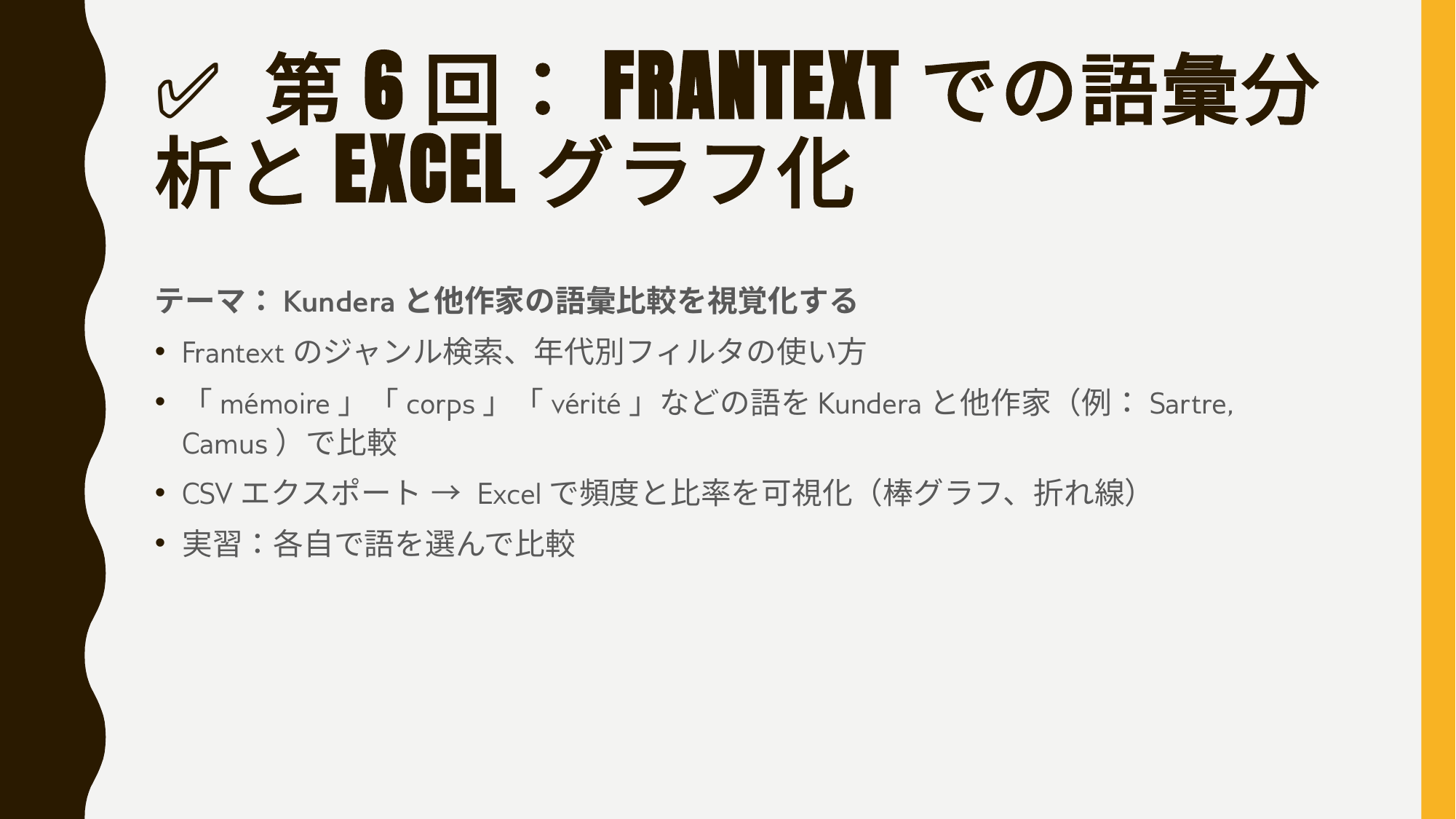

# ✅ 第6回：Frantextでの語彙分析とExcelグラフ化
テーマ：Kunderaと他作家の語彙比較を視覚化する
Frantextのジャンル検索、年代別フィルタの使い方
「mémoire」「corps」「vérité」などの語をKunderaと他作家（例：Sartre, Camus）で比較
CSVエクスポート → Excelで頻度と比率を可視化（棒グラフ、折れ線）
実習：各自で語を選んで比較